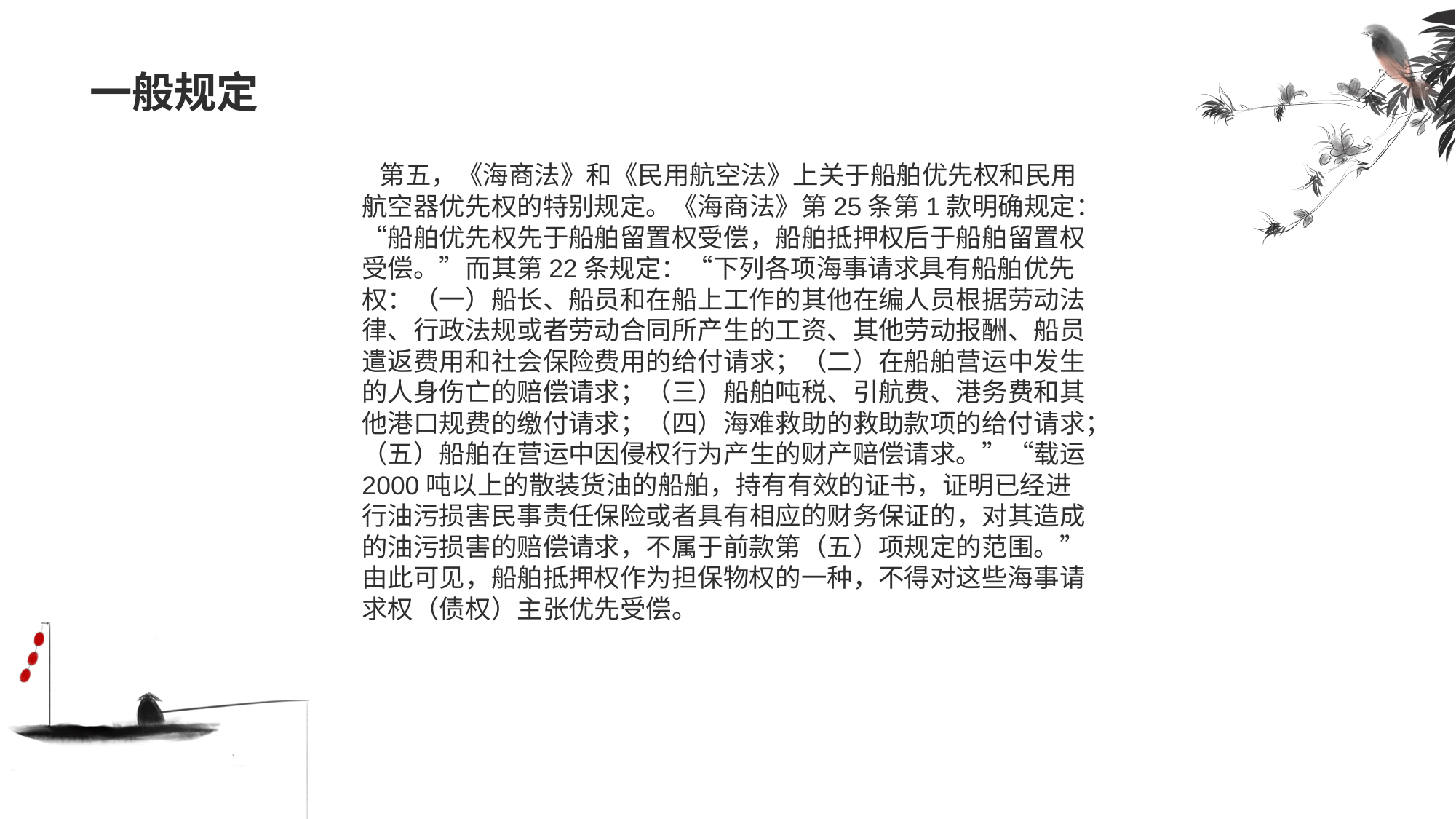

# 一般规定

  第五，《海商法》和《民用航空法》上关于船舶优先权和民用航空器优先权的特别规定。《海商法》第25条第1款明确规定：“船舶优先权先于船舶留置权受偿，船舶抵押权后于船舶留置权受偿。”而其第22条规定：“下列各项海事请求具有船舶优先权：（一）船长、船员和在船上工作的其他在编人员根据劳动法律、行政法规或者劳动合同所产生的工资、其他劳动报酬、船员遣返费用和社会保险费用的给付请求；（二）在船舶营运中发生的人身伤亡的赔偿请求；（三）船舶吨税、引航费、港务费和其他港口规费的缴付请求；（四）海难救助的救助款项的给付请求；（五）船舶在营运中因侵权行为产生的财产赔偿请求。”“载运2000吨以上的散装货油的船舶，持有有效的证书，证明已经进行油污损害民事责任保险或者具有相应的财务保证的，对其造成的油污损害的赔偿请求，不属于前款第（五）项规定的范围。”由此可见，船舶抵押权作为担保物权的一种，不得对这些海事请求权（债权）主张优先受偿。
22